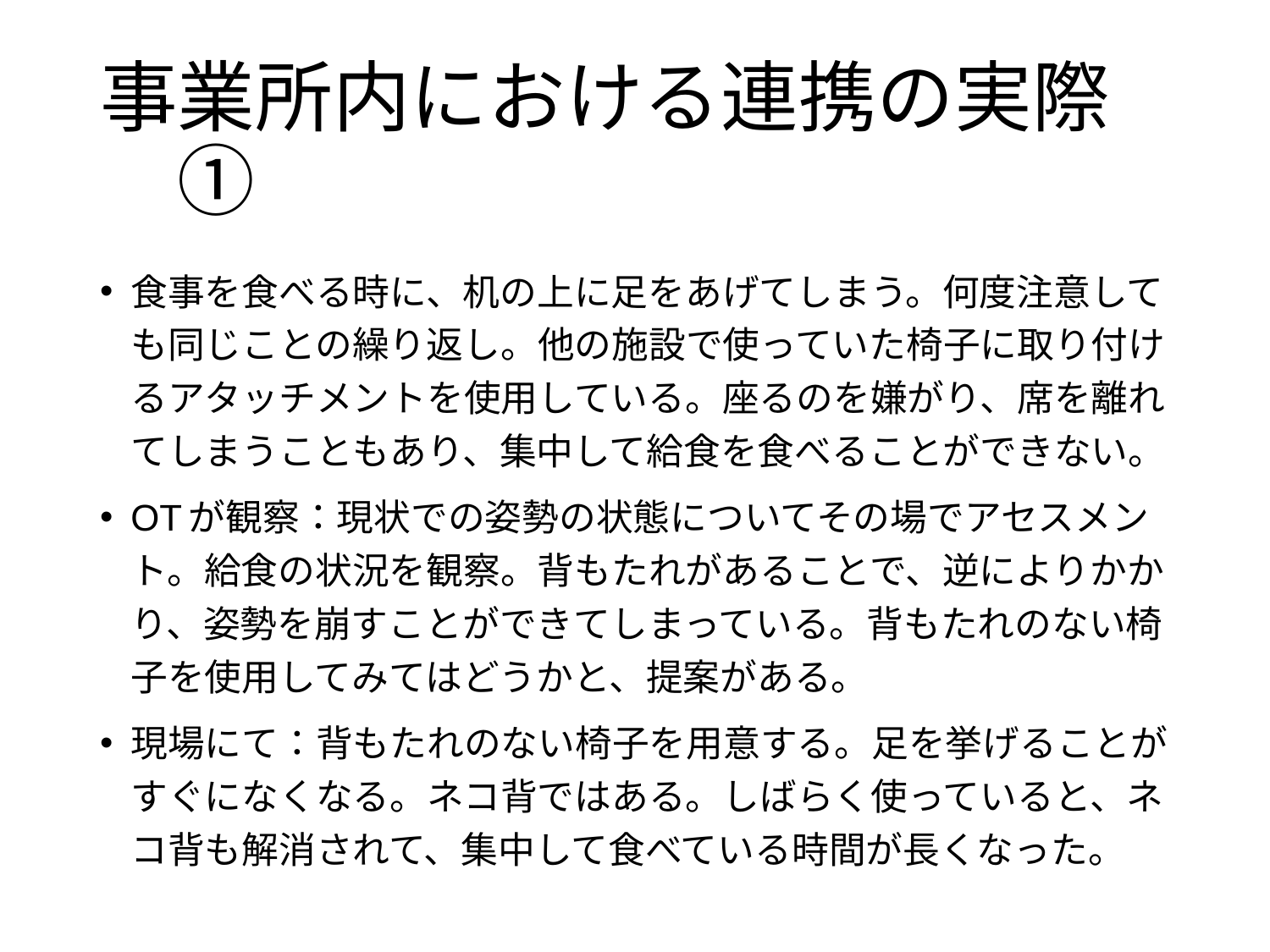

# 事業所内における連携の実際　①
食事を食べる時に、机の上に足をあげてしまう。何度注意しても同じことの繰り返し。他の施設で使っていた椅子に取り付けるアタッチメントを使用している。座るのを嫌がり、席を離れてしまうこともあり、集中して給食を食べることができない。
OTが観察：現状での姿勢の状態についてその場でアセスメント。給食の状況を観察。背もたれがあることで、逆によりかかり、姿勢を崩すことができてしまっている。背もたれのない椅子を使用してみてはどうかと、提案がある。
現場にて：背もたれのない椅子を用意する。足を挙げることがすぐになくなる。ネコ背ではある。しばらく使っていると、ネコ背も解消されて、集中して食べている時間が長くなった。